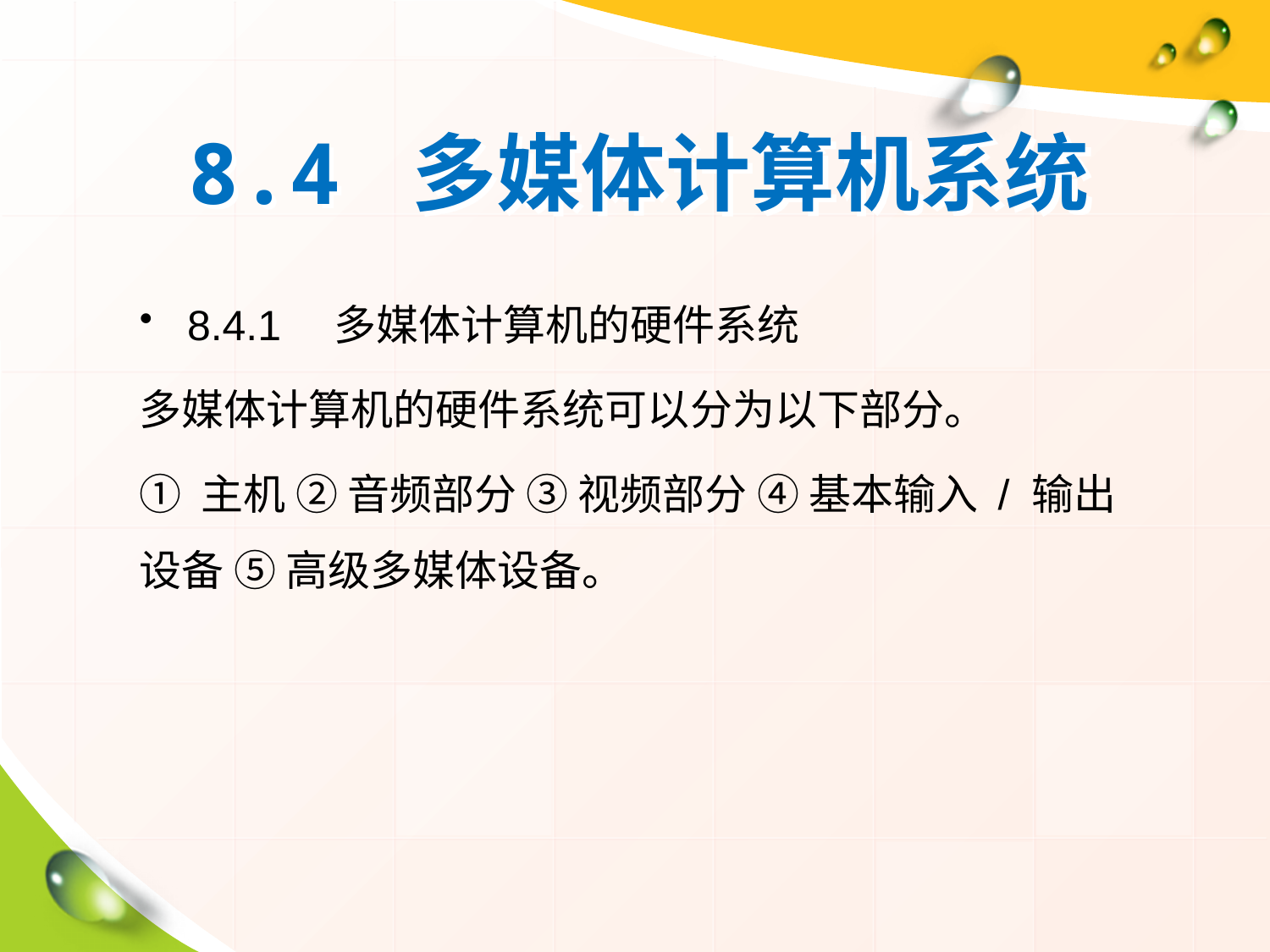

# 8.4 多媒体计算机系统
8.4.1 多媒体计算机的硬件系统
多媒体计算机的硬件系统可以分为以下部分。
① 主机 ② 音频部分 ③ 视频部分 ④ 基本输入 / 输出设备 ⑤ 高级多媒体设备。